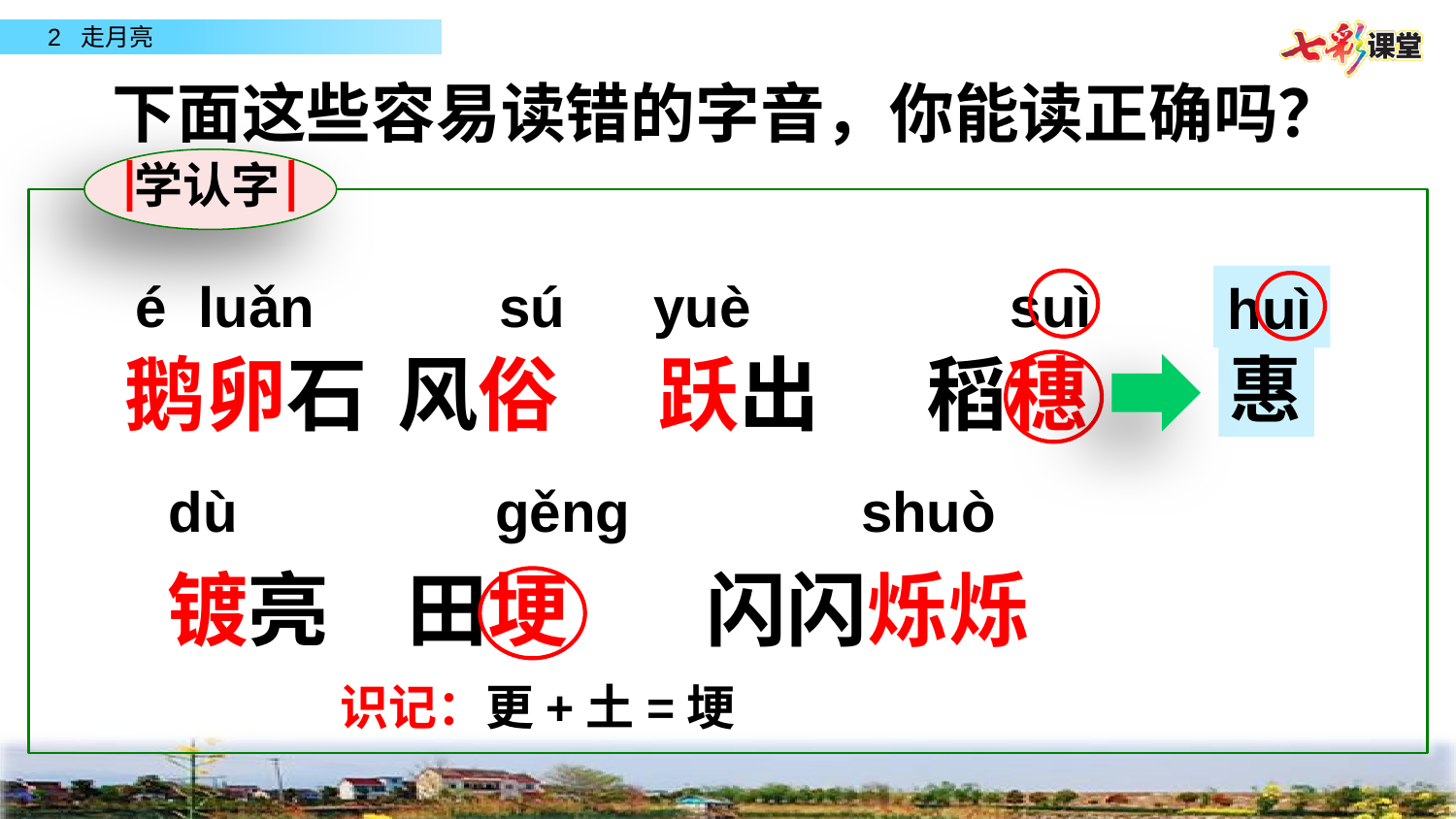

下面这些容易读错的字音，你能读正确吗？

学认字

 é  luǎn
sú
yuè
suì
huì

鹅卵石
  风俗
跃出
稻穗
惠

dù
gěng
shuò
镀亮
田埂
闪闪烁烁

识记：更+土=埂